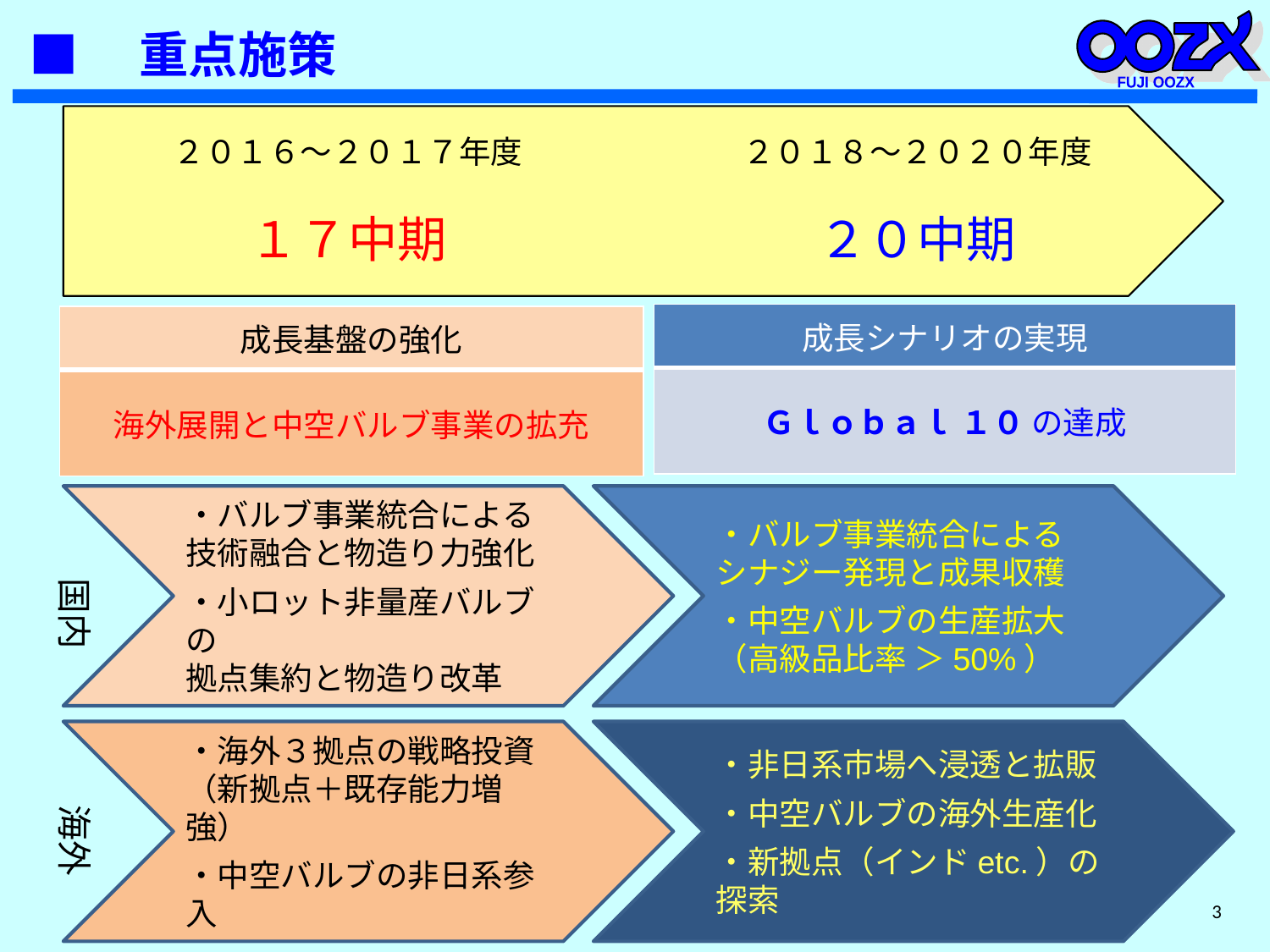

FUJI OOZX
■　重点施策

２０１６～２０１７年度

１７中期
２０１８～２０２０年度

２０中期

| 成長シナリオの実現 |
| --- |
| Ｇｌｏｂａｌ １０ の達成 |
| 成長基盤の強化 |
| --- |
| 海外展開と中空バルブ事業の拡充 |
・バルブ事業統合による
技術融合と物造り力強化

・小ロット非量産バルブの
拠点集約と物造り改革
・バルブ事業統合による
シナジー発現と成果収穫

・中空バルブの生産拡大
（高級品比率 ＞50%）
国内
・海外３拠点の戦略投資（新拠点＋既存能力増強）

・中空バルブの非日系参入
・非日系市場へ浸透と拡販

・中空バルブの海外生産化

・新拠点（インドetc.）の探索
海外
3